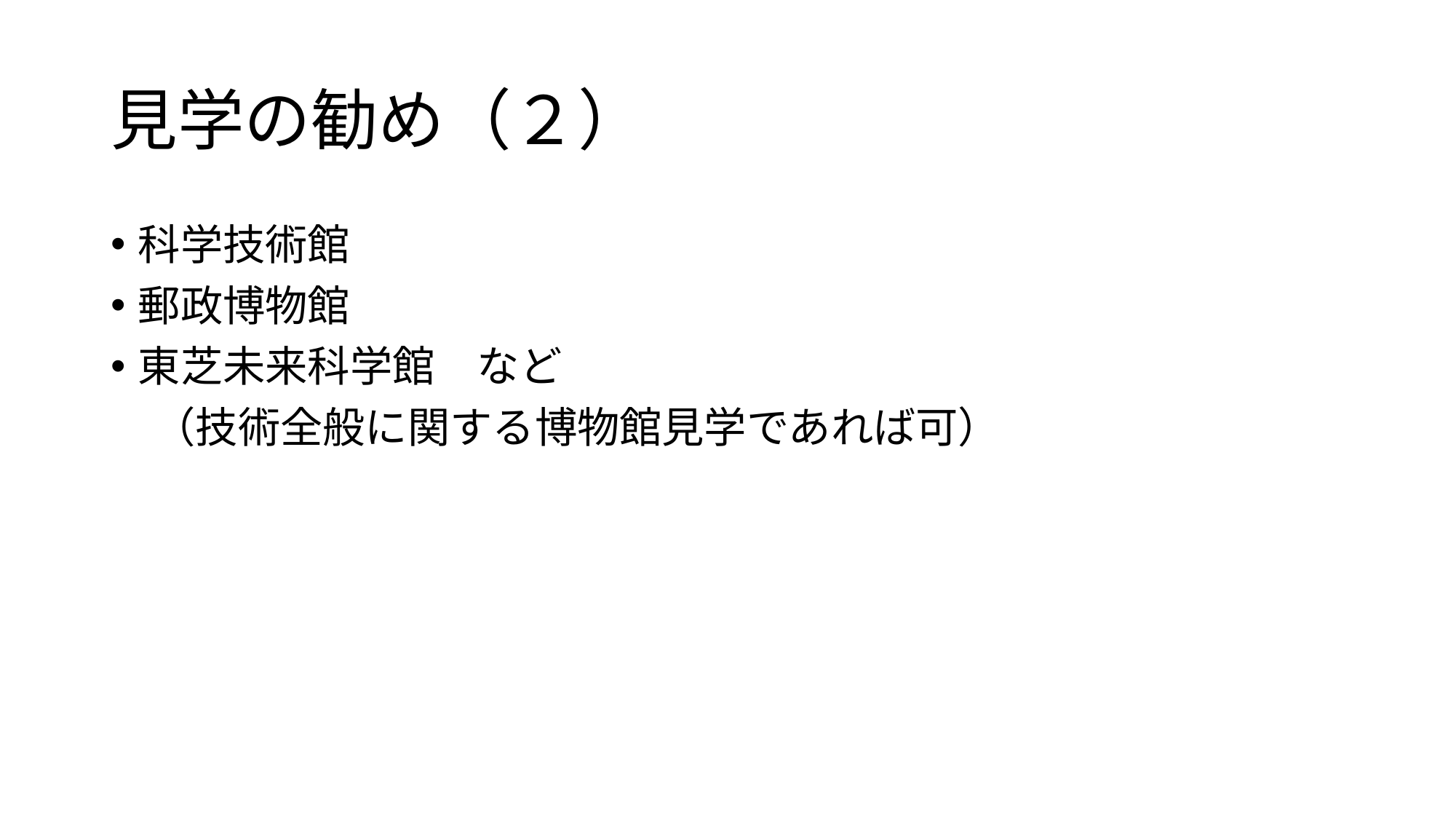

# 見学の勧め（２）
科学技術館
郵政博物館
東芝未来科学館　など
　（技術全般に関する博物館見学であれば可）